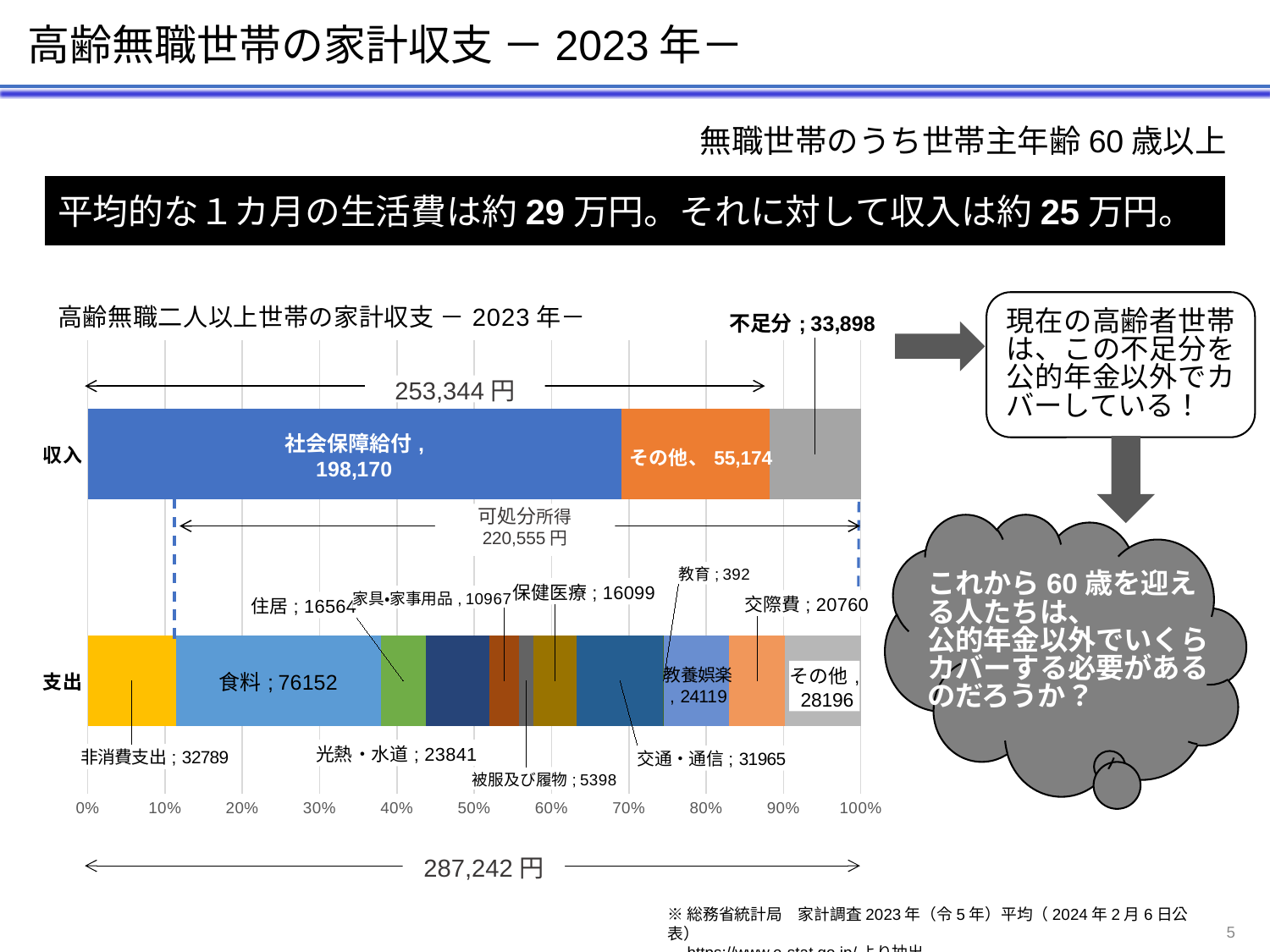

高齢無職世帯の家計収支 －2023年－
無職世帯のうち世帯主年齢60歳以上
平均的な１カ月の生活費は約29万円。それに対して収入は約25万円。

### Chart: 高齢無職二人以上世帯の家計収支 －2023年－

| Category | 社会保障給付 | その他 | 不足分 | 非消費支出 | 食料 | 住居 | 光熱・水道 | 家具・家事用品 | 被服及び履物 | 保健医療 | 交通・通信 | 教育 | 教養娯楽 | 交際費 | その他 |
|---|---|---|---|---|---|---|---|---|---|---|---|---|---|---|---|
| 支出 | None | None | None | 32789.0 | 76152.0 | 16564.0 | 23841.0 | 10967.0 | 5398.0 | 16099.0 | 31965.0 | 392.0 | 24119.0 | 20760.0 | 28196.0 |
| 収入 | 198170.0 | 55174.0 | 33898.0 | None | None | None | None | None | None | None | None | None | None | None | None |
現在の高齢者世帯は、この不足分を公的年金以外でカバーしている！

253,344円

可処分所得
220,555円

これから60歳を迎える人たちは、
公的年金以外でいくらカバーする必要があるのだろうか？
287,242円
※総務省統計局　家計調査2023年（令5年）平均（2024年2月6日公表）
　https://www.e-stat.go.jp/より抽出
5